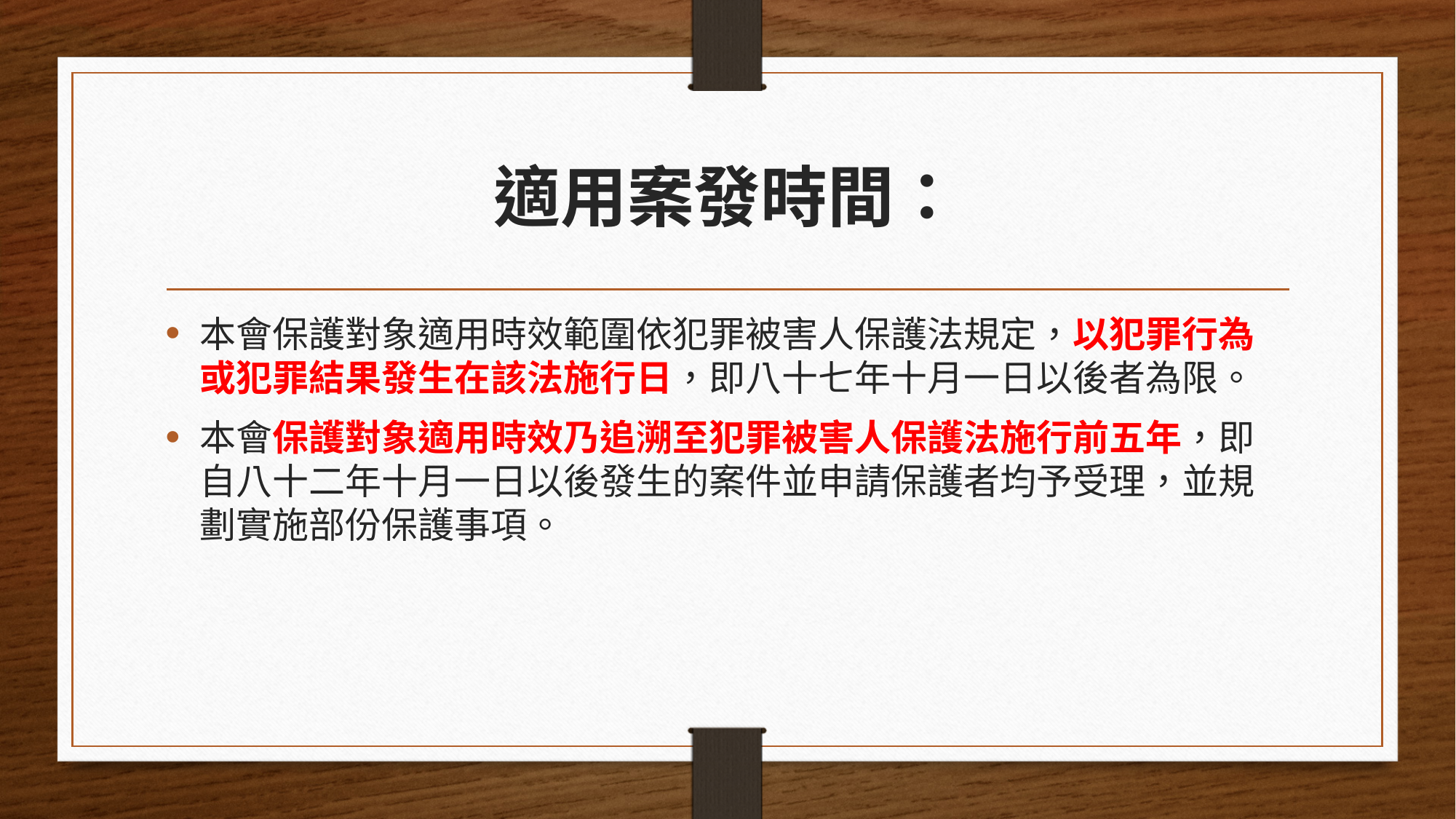

# 適用案發時間：
本會保護對象適用時效範圍依犯罪被害人保護法規定，以犯罪行為或犯罪結果發生在該法施行日，即八十七年十月一日以後者為限。
本會保護對象適用時效乃追溯至犯罪被害人保護法施行前五年，即自八十二年十月一日以後發生的案件並申請保護者均予受理，並規劃實施部份保護事項。